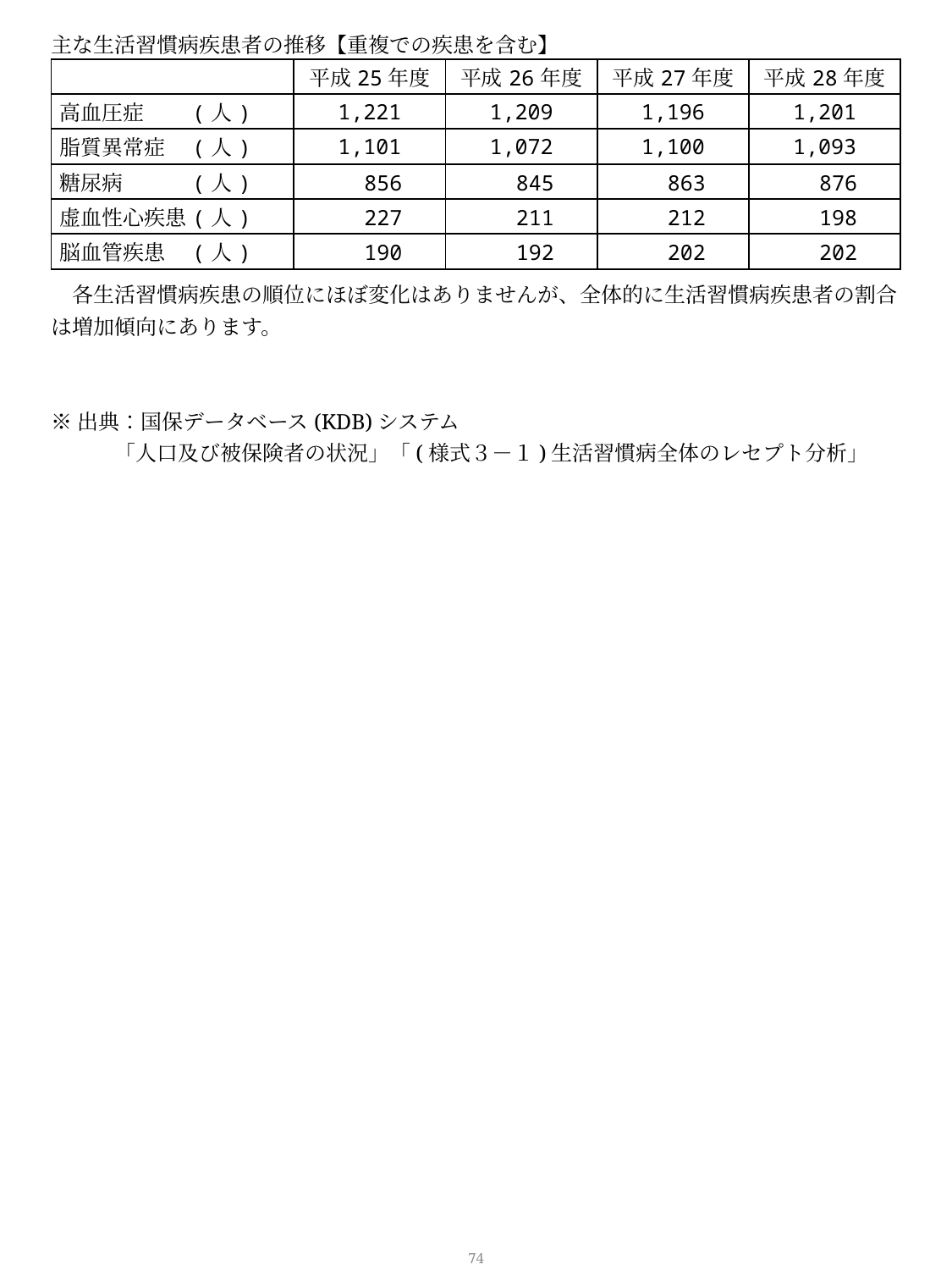

主な生活習慣病疾患者の推移【重複での疾患を含む】
|  | 平成25年度 | 平成26年度 | 平成27年度 | 平成28年度 |
| --- | --- | --- | --- | --- |
| 高血圧症　　(人) | 1,221 | 1,209 | 1,196 | 1,201 |
| 脂質異常症　(人) | 1,101 | 1,072 | 1,100 | 1,093 |
| 糖尿病　　　(人) | 856 | 845 | 863 | 876 |
| 虚血性心疾患(人) | 227 | 211 | 212 | 198 |
| 脳血管疾患　(人) | 190 | 192 | 202 | 202 |

　各生活習慣病疾患の順位にほぼ変化はありませんが、全体的に生活習慣病疾患者の割合は増加傾向にあります。

※出典：国保データベース(KDB)システム
　　　「人口及び被保険者の状況」「(様式３－１)生活習慣病全体のレセプト分析」
74